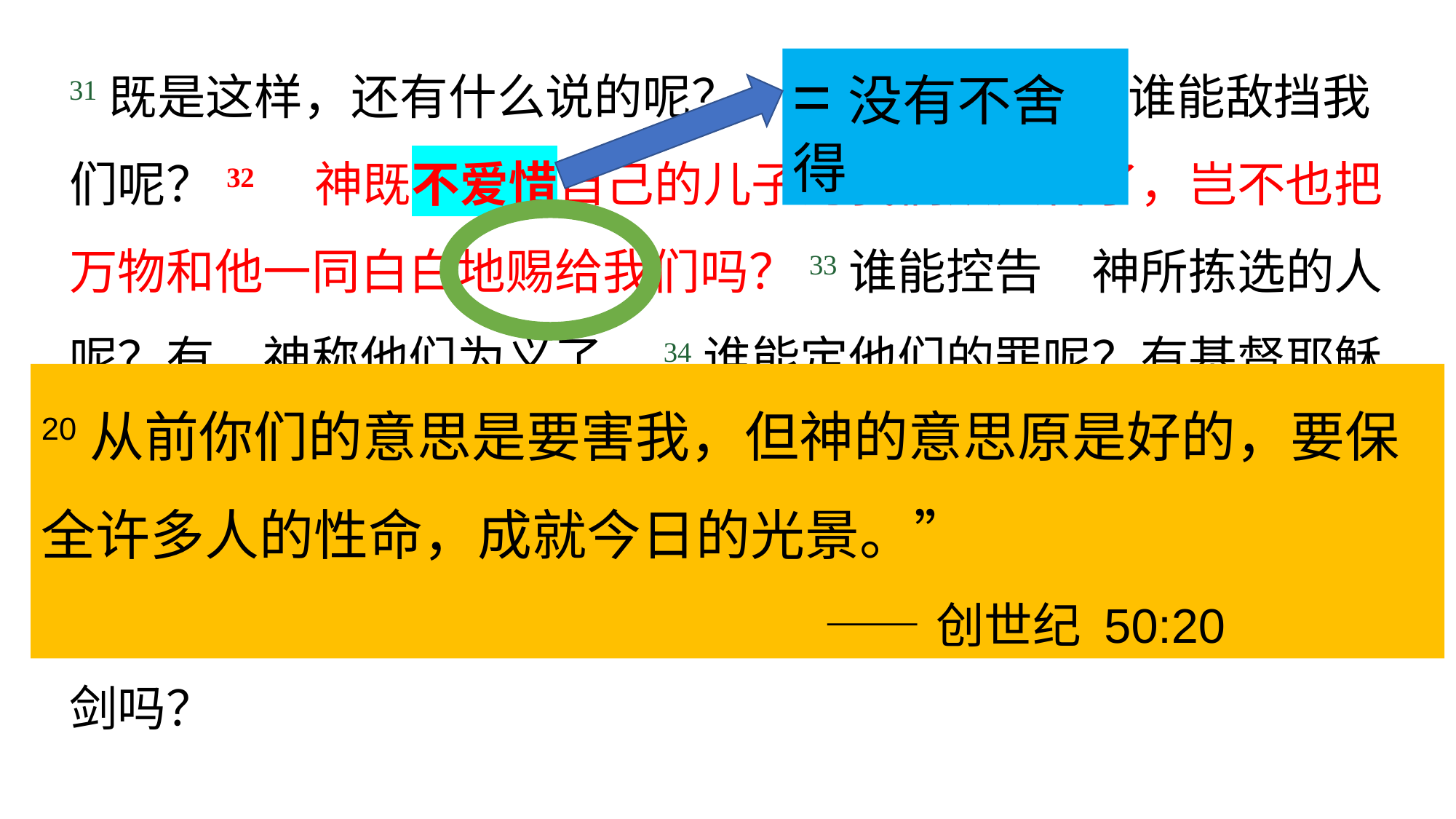

31既是这样，还有什么说的呢？　神若帮助我们，谁能敌挡我们呢？32　神既不爱惜自己的儿子为我们众人舍了，岂不也把万物和他一同白白地赐给我们吗？33谁能控告　神所拣选的人呢？有　神称他们为义了。34谁能定他们的罪呢？有基督耶稣已经死了，而且从死里复活，现今在　神的右边，也替我们祈求。 35谁能使我们与基督的爱隔绝呢？难道是患难吗？是困苦吗？是逼迫吗？是饥饿吗？是赤身露体吗？是危险吗？是刀剑吗？
=没有不舍得

20从前你们的意思是要害我，但神的意思原是好的，要保全许多人的性命，成就今日的光景。”
                                                                        ——创世纪 50:20